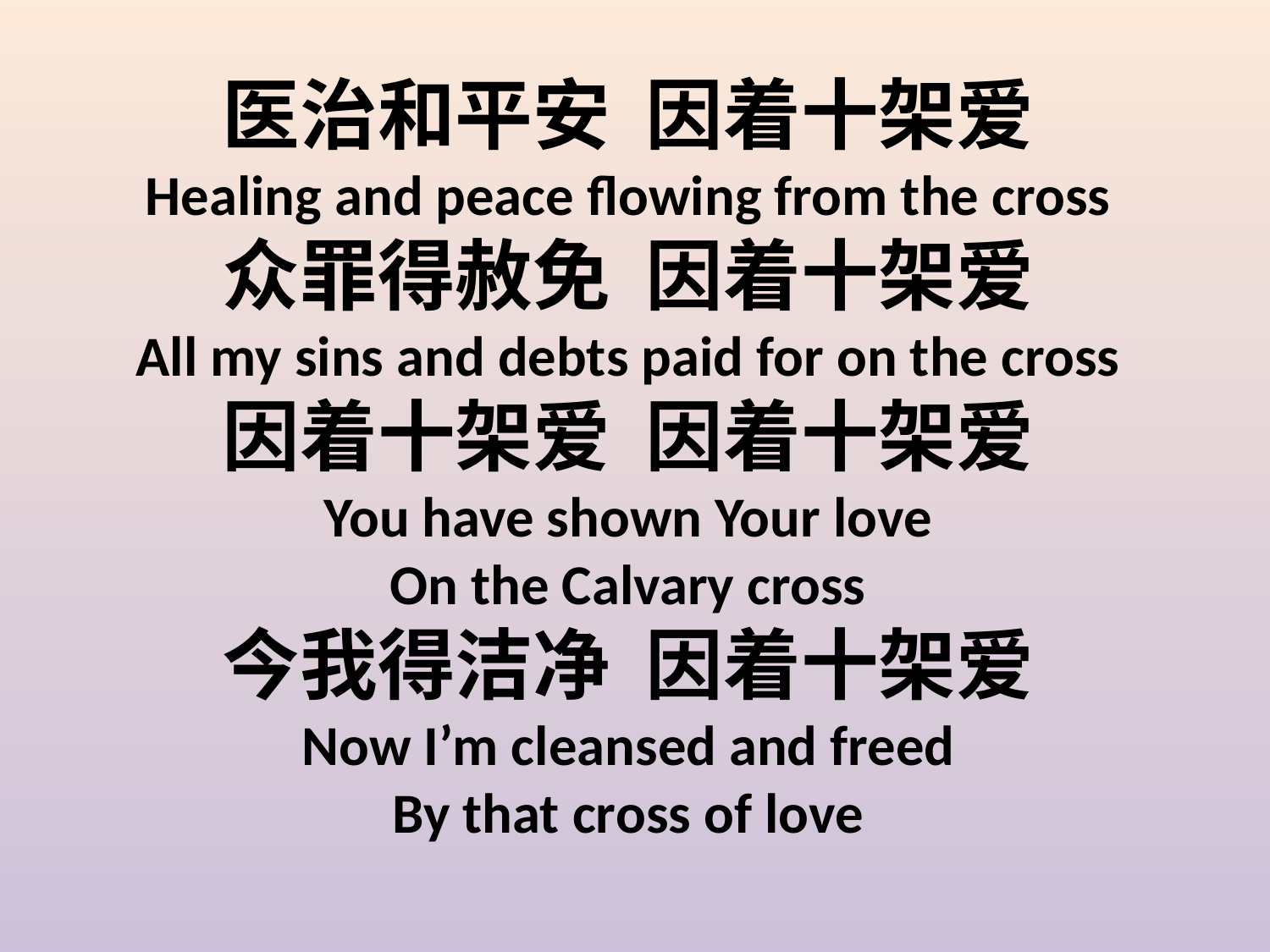

医治和平安  因着十架爱
Healing and peace flowing from the cross
众罪得赦免  因着十架爱
All my sins and debts paid for on the cross
因着十架爱  因着十架爱
You have shown Your love
On the Calvary cross
今我得洁净  因着十架爱
Now I’m cleansed and freed
By that cross of love